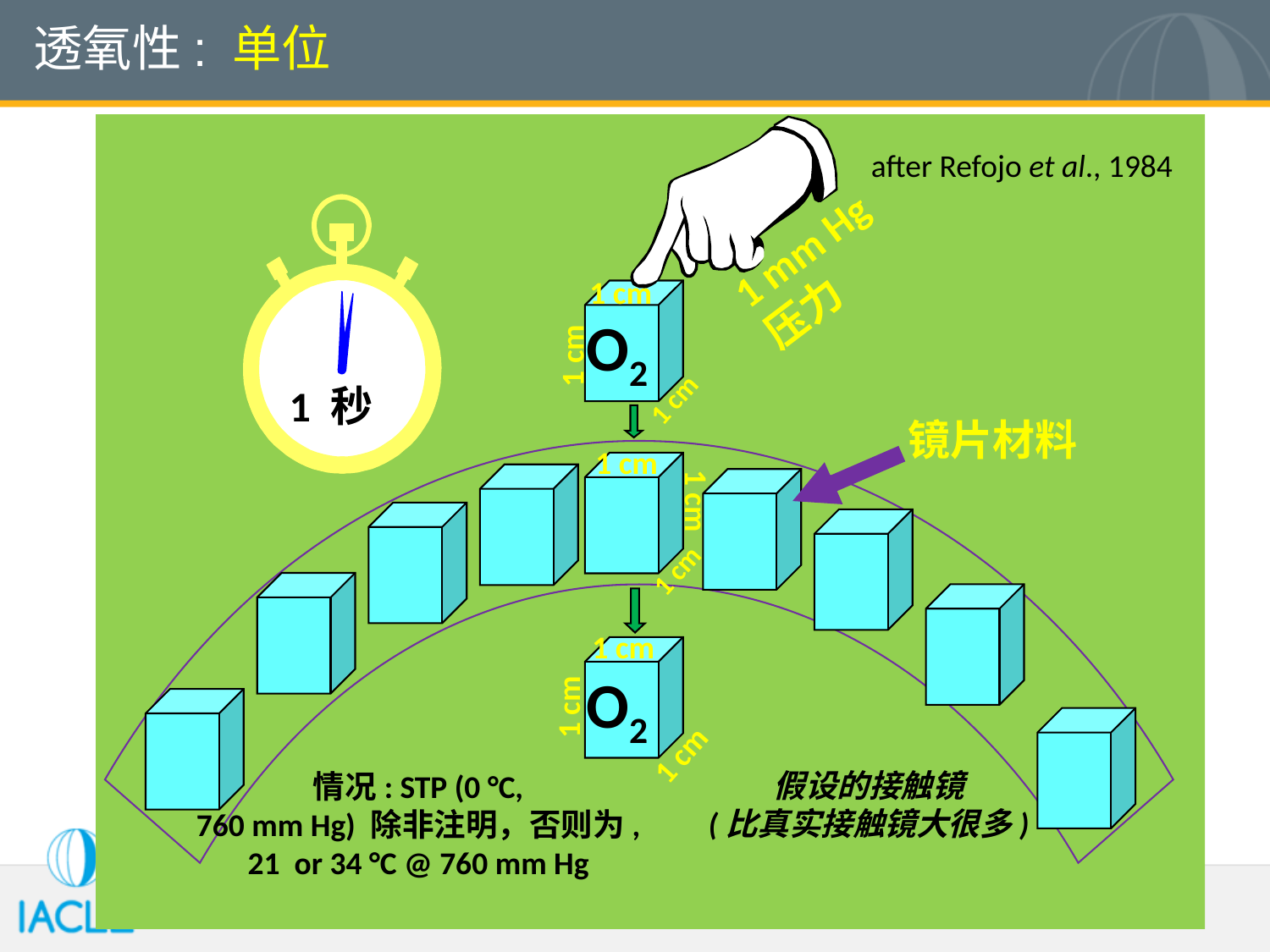

透氧性: 单位

after Refojo et al., 1984

1 秒
1 mm Hg
压力
1 cm

O2
1 cm
1 cm

镜片材料
1 cm

1 cm

1 cm

1 cm

O2
1 cm

1 cm
假设的接触镜
(比真实接触镜大很多)
情况: STP (0 °C,
760 mm Hg) 除非注明，否则为, 21  or 34 °C @ 760 mm Hg